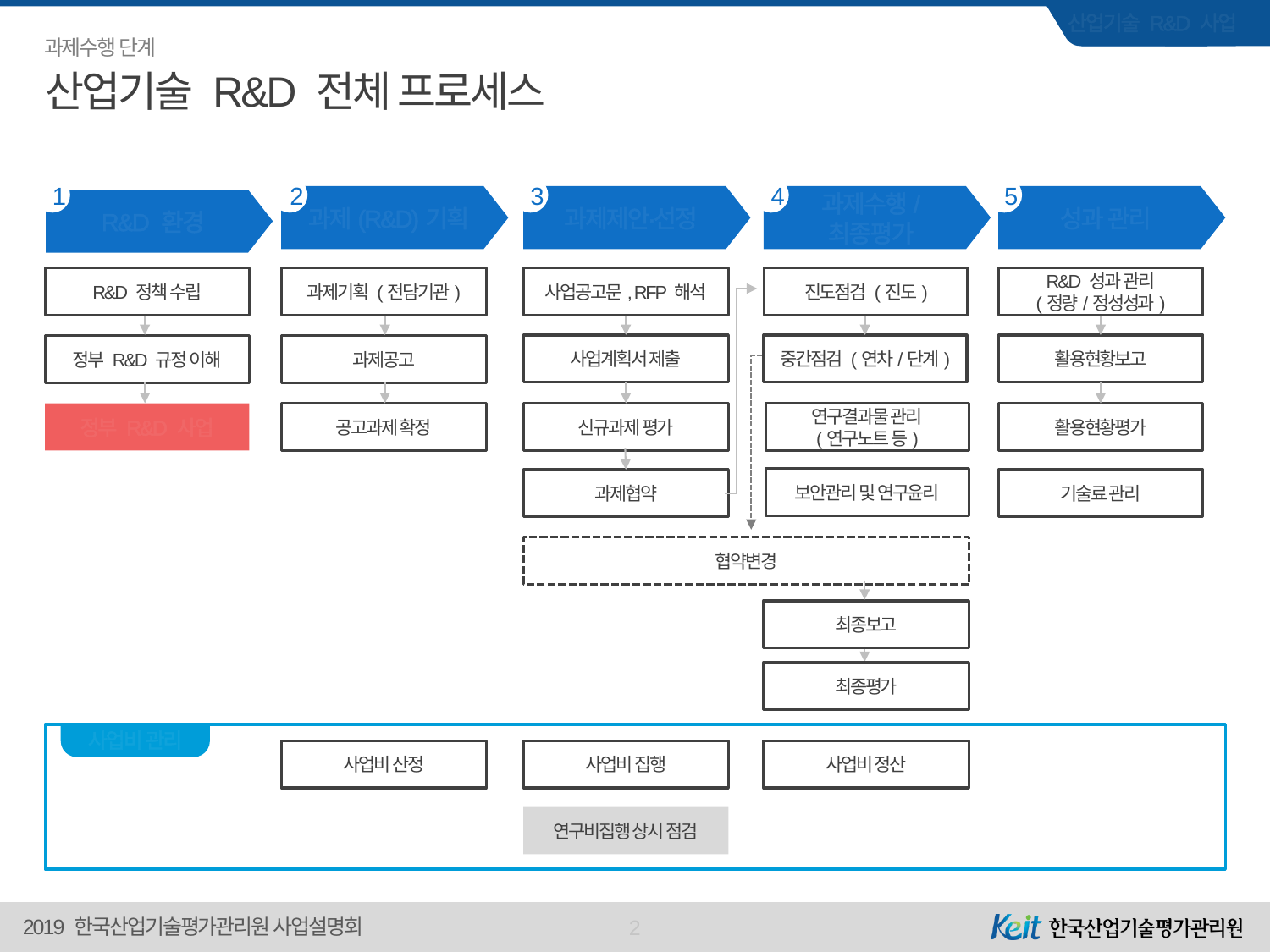

과제수행 단계
# 산업기술 R&D 전체 프로세스
1
2
3
4
5
과제(R&D)기획
과제제안∙선정
과제수행/
최종평가
성과 관리
R&D 환경
R&D 정책 수립
과제기획 (전담기관)
사업공고문, RFP 해석
진도점검 (진도)
R&D 성과 관리
(정량/정성성과)

사업계획서 제출
중간점검 (연차/단계)
활용현황보고
과제공고
정부 R&D 규정 이해

정부 R&D 사업
공고과제 확정
신규과제 평가
연구결과물 관리
(연구노트 등)
활용현황평가
보안관리 및 연구윤리
과제협약
기술료 관리
협약변경
최종보고
최종평가

사업비 관리
사업비 산정
사업비 집행
사업비 정산
연구비집행 상시 점검
2